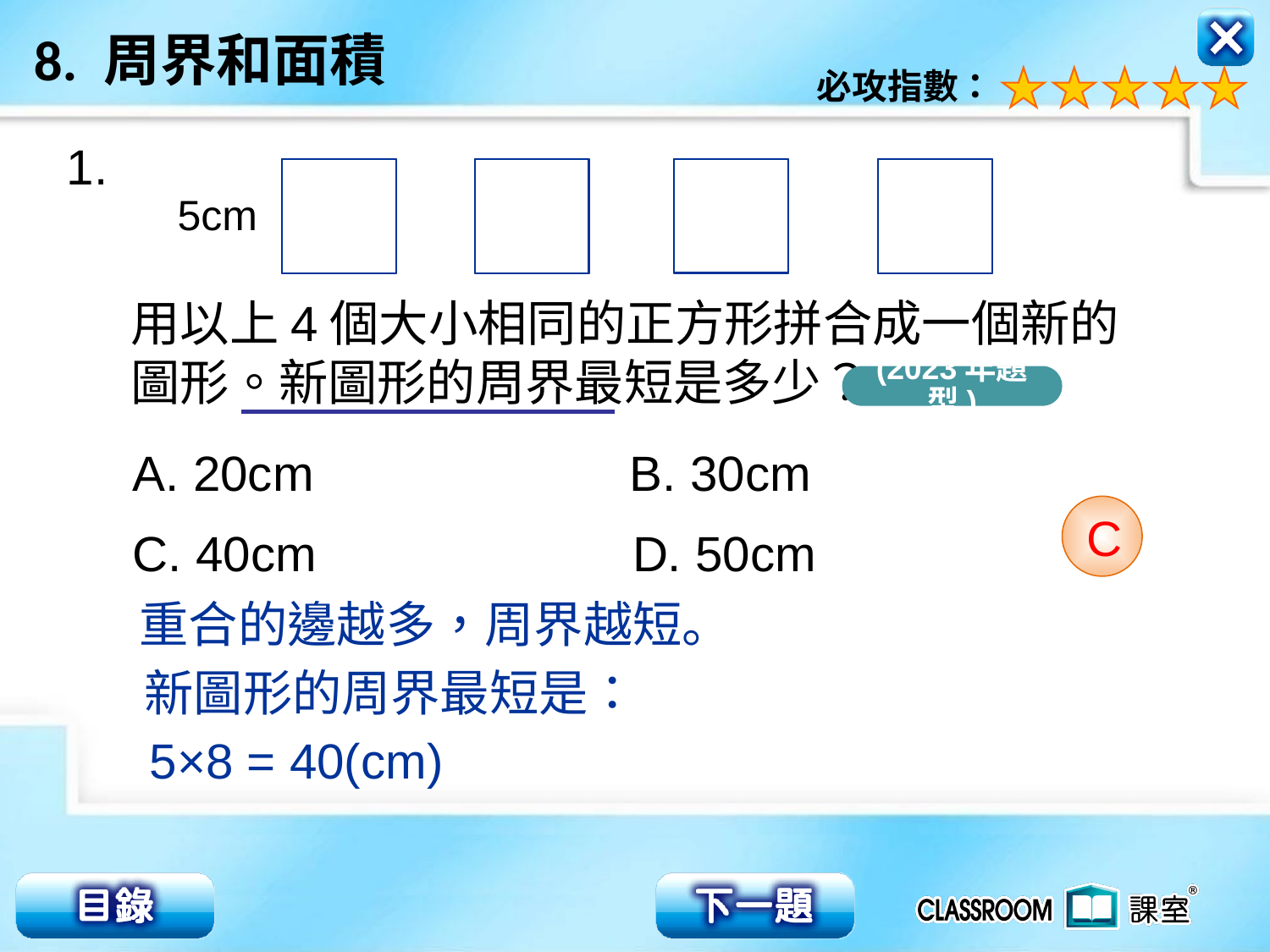

1.

5cm
用以上4個大小相同的正方形拼合成一個新的圖形。新圖形的周界最短是多少？
(2023年題型)

A. 20cm                       B. 30cm
C. 40cm                       D. 50cm

C
重合的邊越多，周界越短。
新圖形的周界最短是：
5×8 = 40(cm)